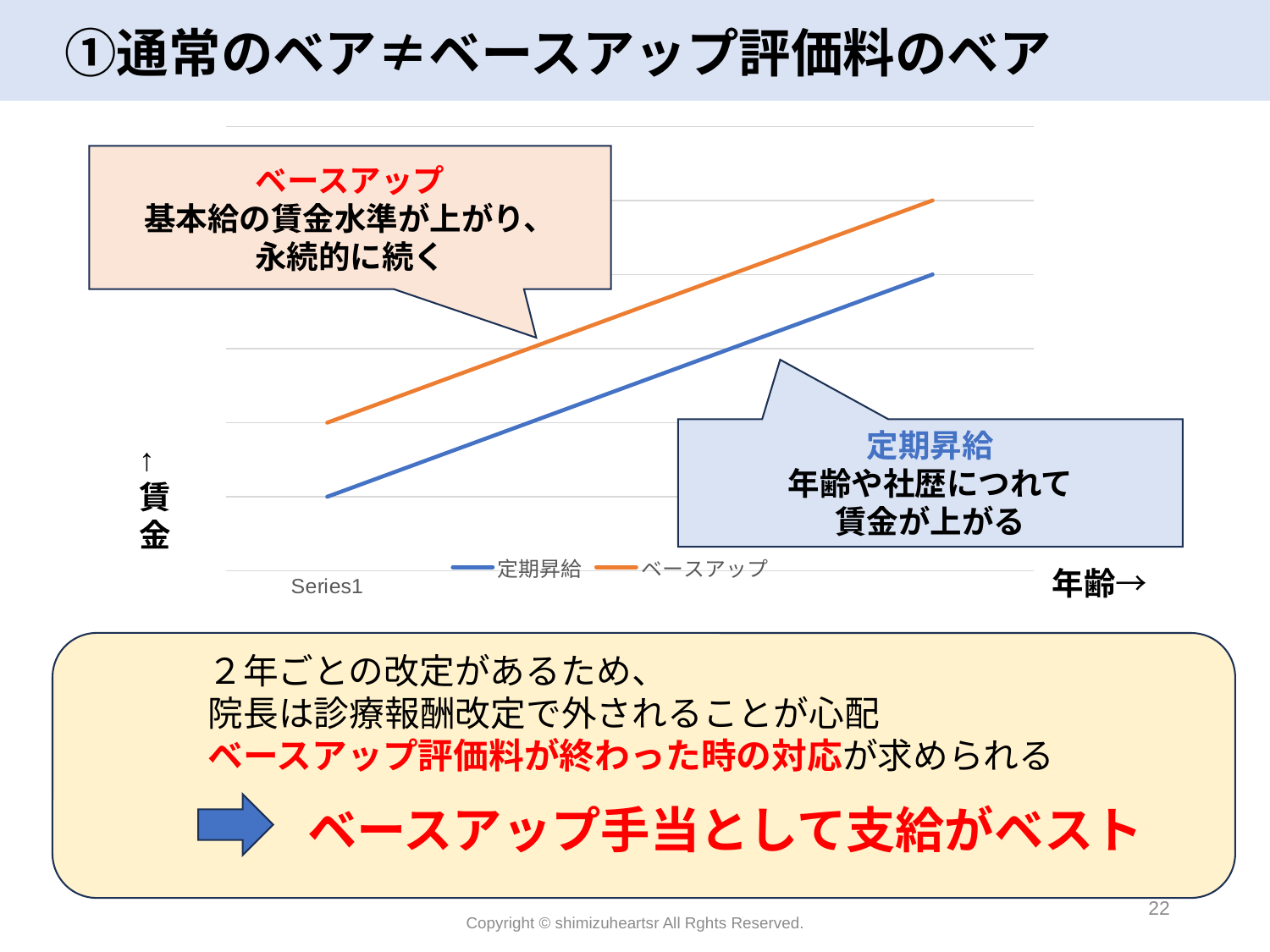

# ①通常のベア≠ベースアップ評価料のベア

### Chart

| Category | 定期昇給 | ベースアップ | 列1 |
|---|---|---|---|
|  | 1.0 | 2.0 | None |
|  | 2.0 | 3.0 | None |
|  | 3.0 | 4.0 | None |
|  | 4.0 | 5.0 | None |
ベースアップ
基本給の賃金水準が上がり、
永続的に続く
定期昇給
年齢や社歴につれて
賃金が上がる
↑
賃金
年齢→

　　　２年ごとの改定があるため、
　　　院長は診療報酬改定で外されることが心配
　　　ベースアップ評価料が終わった時の対応が求められる
ベースアップ手当として支給がベスト

22
Copyright © shimizuheartsr All Rghts Reserved.